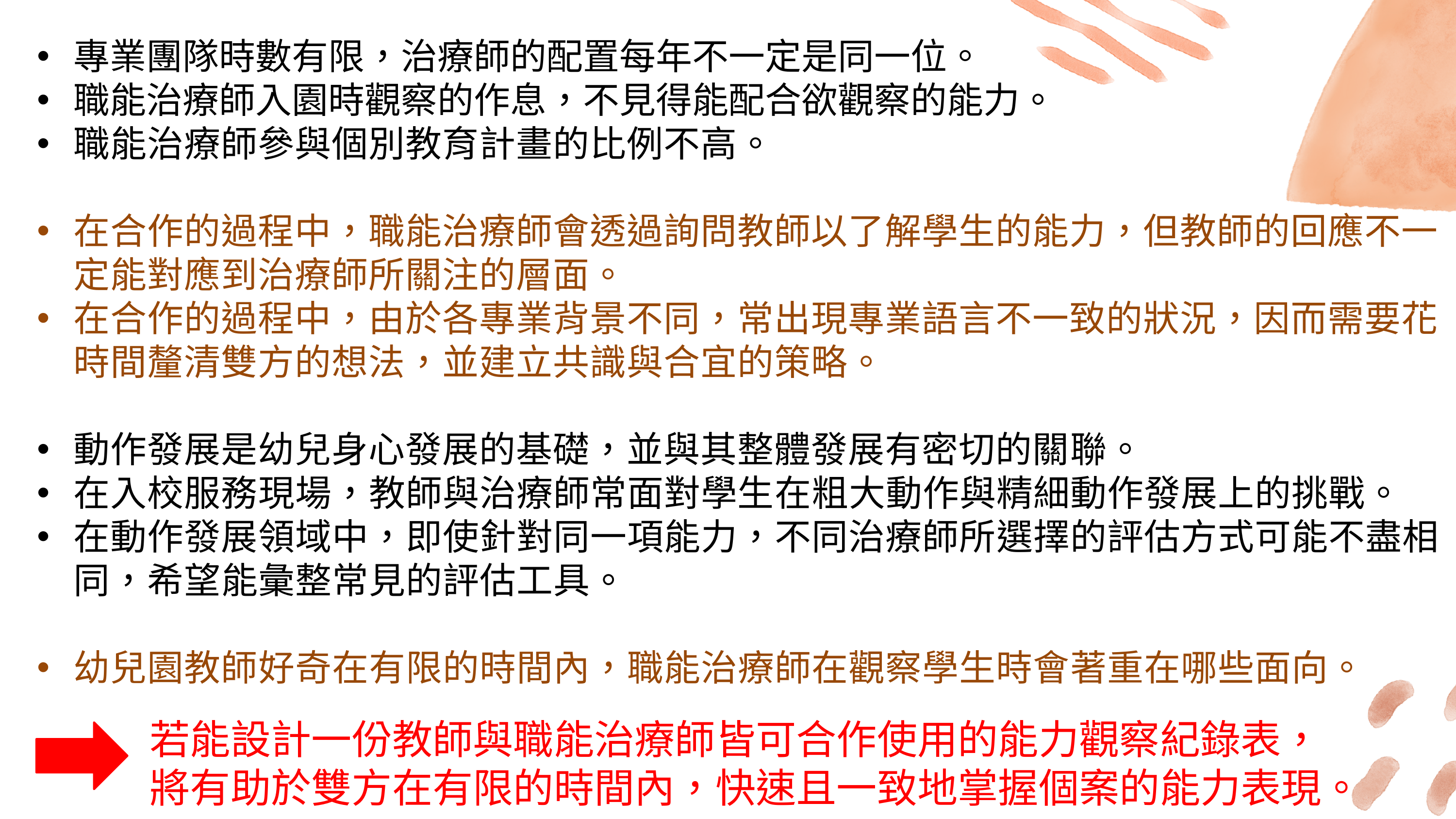

專業團隊時數有限，治療師的配置每年不一定是同一位。
職能治療師入園時觀察的作息，不見得能配合欲觀察的能力。
職能治療師參與個別教育計畫的比例不高。

在合作的過程中，職能治療師會透過詢問教師以了解學生的能力，但教師的回應不一定能對應到治療師所關注的層面。
在合作的過程中，由於各專業背景不同，常出現專業語言不一致的狀況，因而需要花時間釐清雙方的想法，並建立共識與合宜的策略。

動作發展是幼兒身心發展的基礎，並與其整體發展有密切的關聯。
在入校服務現場，教師與治療師常面對學生在粗大動作與精細動作發展上的挑戰。
在動作發展領域中，即使針對同一項能力，不同治療師所選擇的評估方式可能不盡相同，希望能彙整常見的評估工具。

幼兒園教師好奇在有限的時間內，職能治療師在觀察學生時會著重在哪些面向。

若能設計一份教師與職能治療師皆可合作使用的能力觀察紀錄表，將有助於雙方在有限的時間內，快速且一致地掌握個案的能力表現。